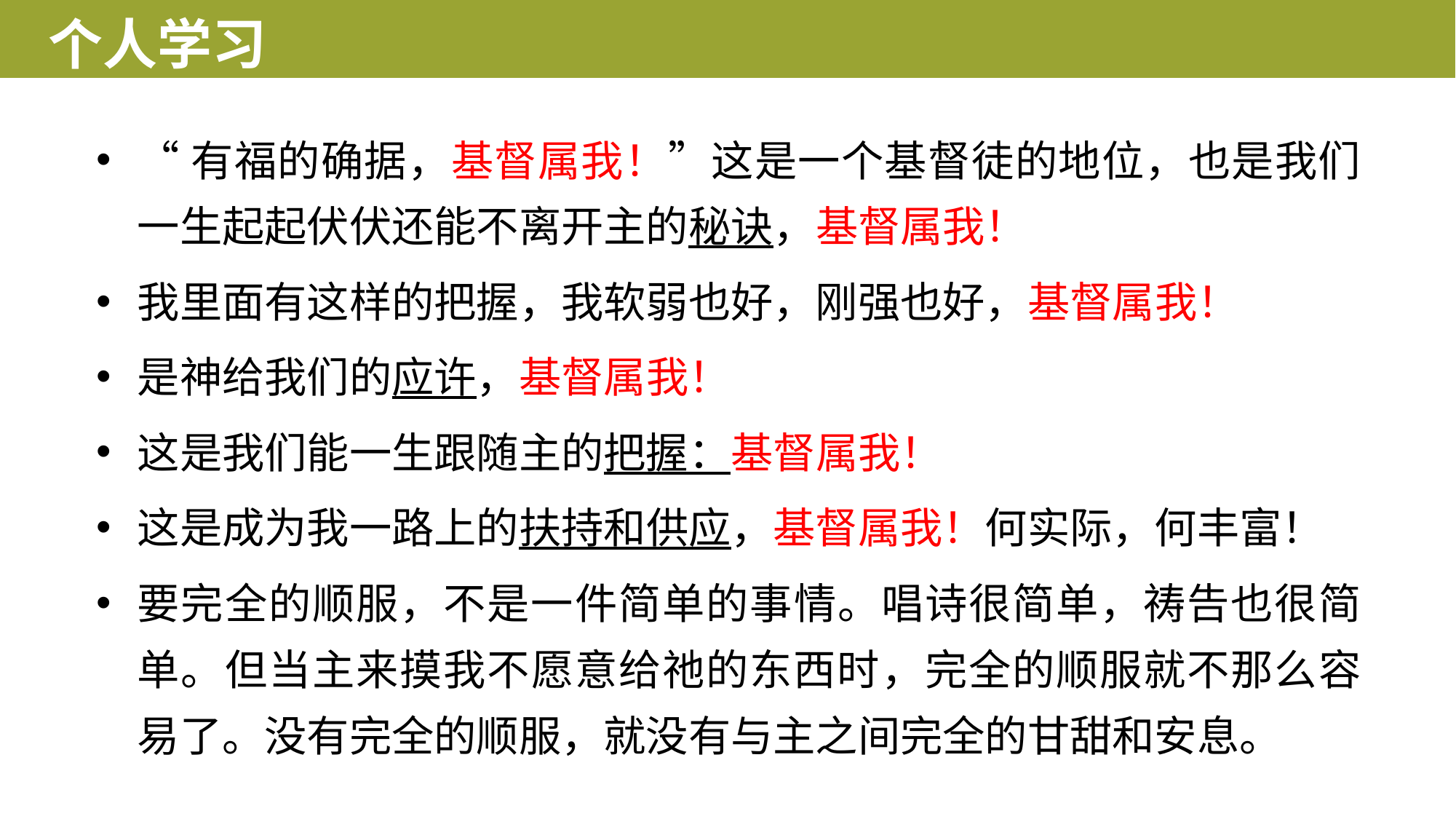

个人学习
“有福的确据，基督属我！”这是一个基督徒的地位，也是我们一生起起伏伏还能不离开主的秘诀，基督属我！
我里面有这样的把握，我软弱也好，刚强也好，基督属我！
是神给我们的应许，基督属我！
这是我们能一生跟随主的把握：基督属我！
这是成为我一路上的扶持和供应，基督属我！何实际，何丰富！
要完全的顺服，不是一件简单的事情。唱诗很简单，祷告也很简单。但当主来摸我不愿意给祂的东西时，完全的顺服就不那么容易了。没有完全的顺服，就没有与主之间完全的甘甜和安息。